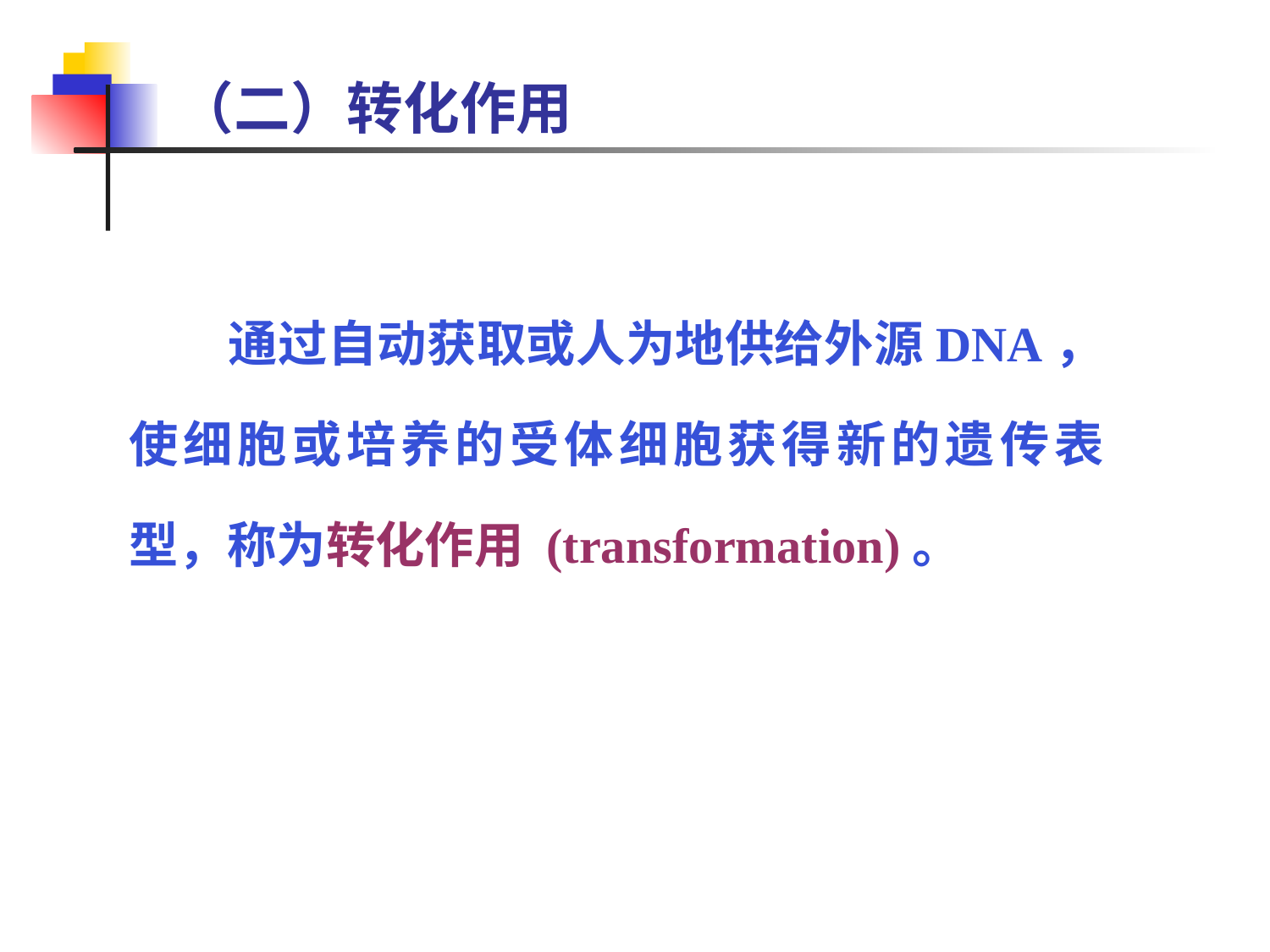

（二）转化作用
通过自动获取或人为地供给外源DNA，使细胞或培养的受体细胞获得新的遗传表型，称为转化作用 (transformation)。